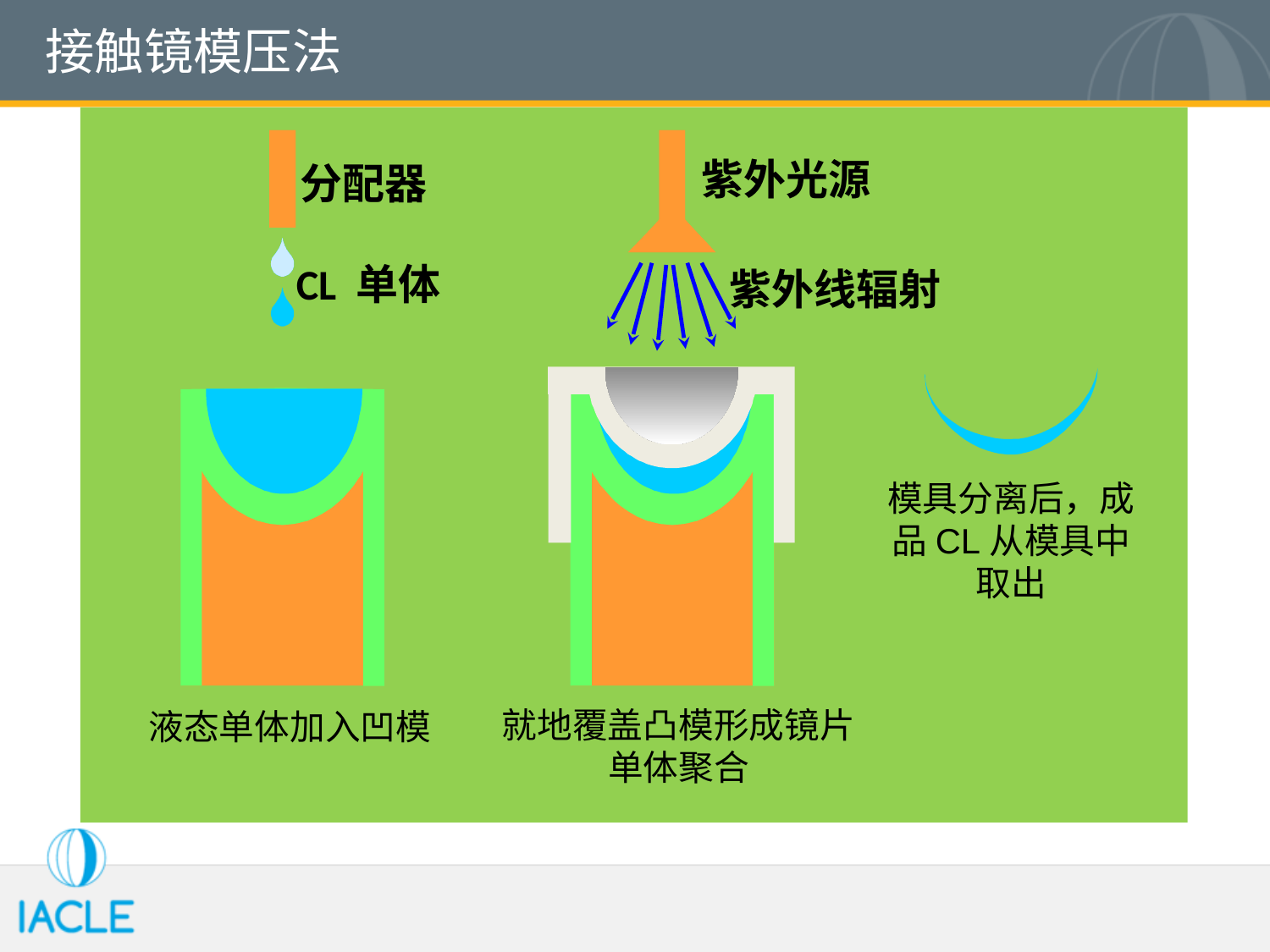

# 接触镜模压法

紫外光源

紫外线辐射

分配器

CL 单体

模具分离后，成品CL从模具中取出
就地覆盖凸模形成镜片
单体聚合
液态单体加入凹模